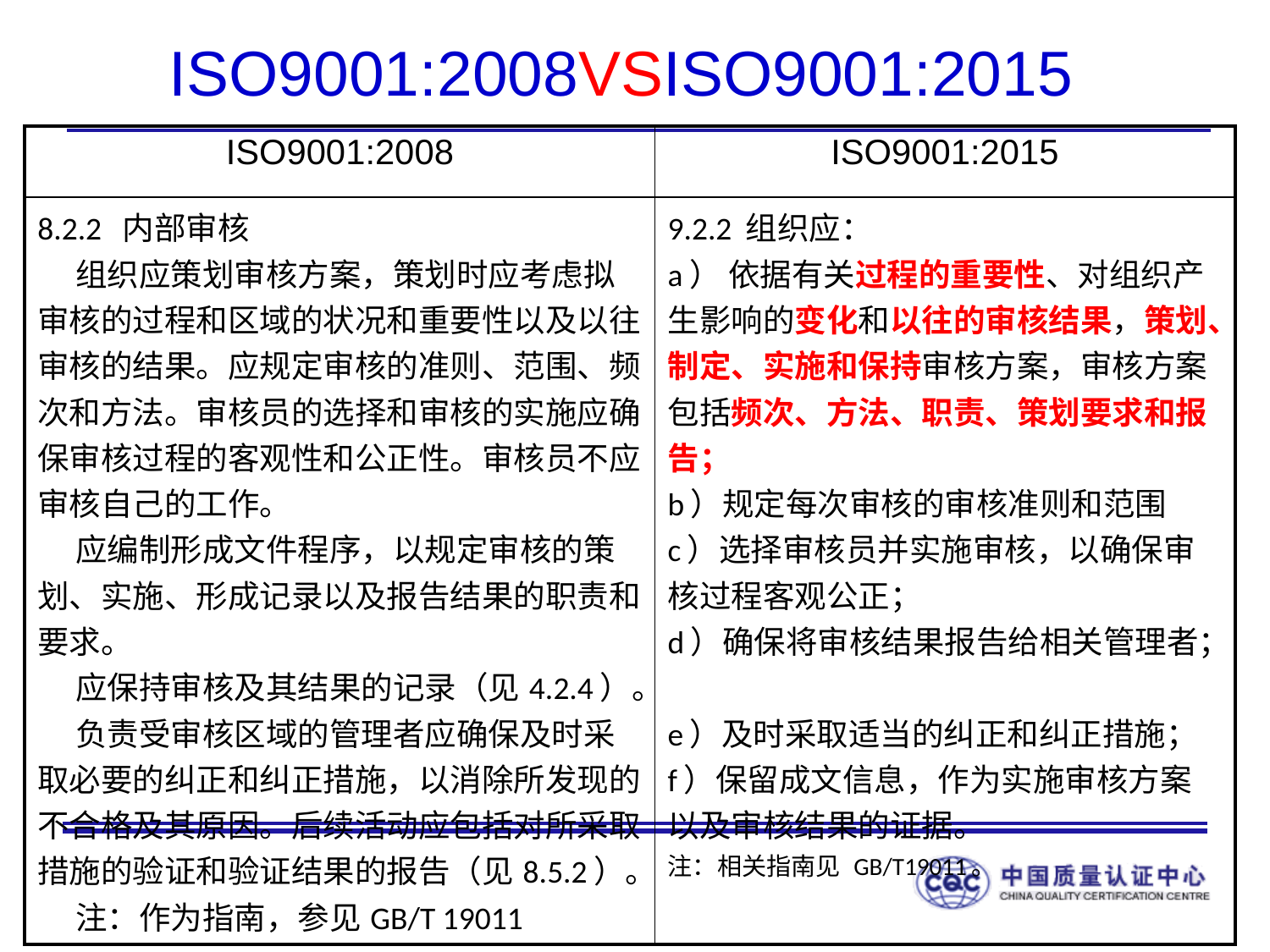

# ISO9001:2008VSISO9001:2015
| ISO9001:2008 | ISO9001:2015 |
| --- | --- |
| 8.2.2 内部审核 组织应策划审核方案，策划时应考虑拟审核的过程和区域的状况和重要性以及以往审核的结果。应规定审核的准则、范围、频次和方法。审核员的选择和审核的实施应确保审核过程的客观性和公正性。审核员不应审核自己的工作。 应编制形成文件程序，以规定审核的策划、实施、形成记录以及报告结果的职责和要求。 应保持审核及其结果的记录（见4.2.4）。 负责受审核区域的管理者应确保及时采取必要的纠正和纠正措施，以消除所发现的不合格及其原因。后续活动应包括对所采取措施的验证和验证结果的报告（见8.5.2）。 注：作为指南，参见GB/T 19011 | 9.2.2 组织应： a） 依据有关过程的重要性、对组织产生影响的变化和以往的审核结果，策划、制定、实施和保持审核方案，审核方案包括频次、方法、职责、策划要求和报告； b）规定每次审核的审核准则和范围 c）选择审核员并实施审核，以确保审核过程客观公正； d）确保将审核结果报告给相关管理者； e）及时采取适当的纠正和纠正措施； f）保留成文信息，作为实施审核方案以及审核结果的证据。 注：相关指南见 GB/T19011。 |
227